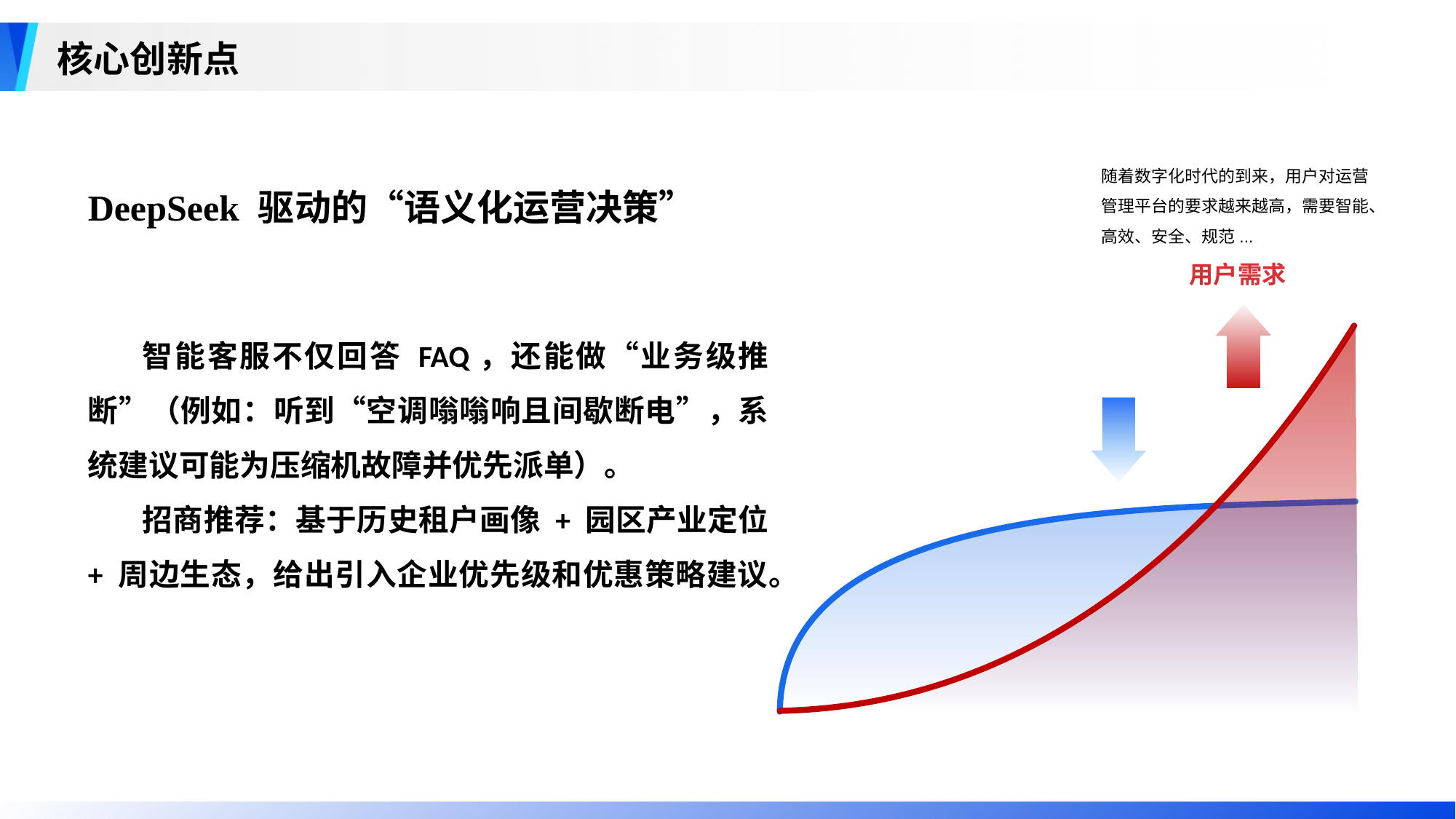

# 核心创新点
随着数字化时代的到来，用户对运营管理平台的要求越来越高，需要智能、高效、安全、规范...
DeepSeek 驱动的“语义化运营决策”

智能客服不仅回答 FAQ，还能做“业务级推断”（例如：听到“空调嗡嗡响且间歇断电”，系统建议可能为压缩机故障并优先派单）。
招商推荐：基于历史租户画像 + 园区产业定位 + 周边生态，给出引入企业优先级和优惠策略建议。
用户需求